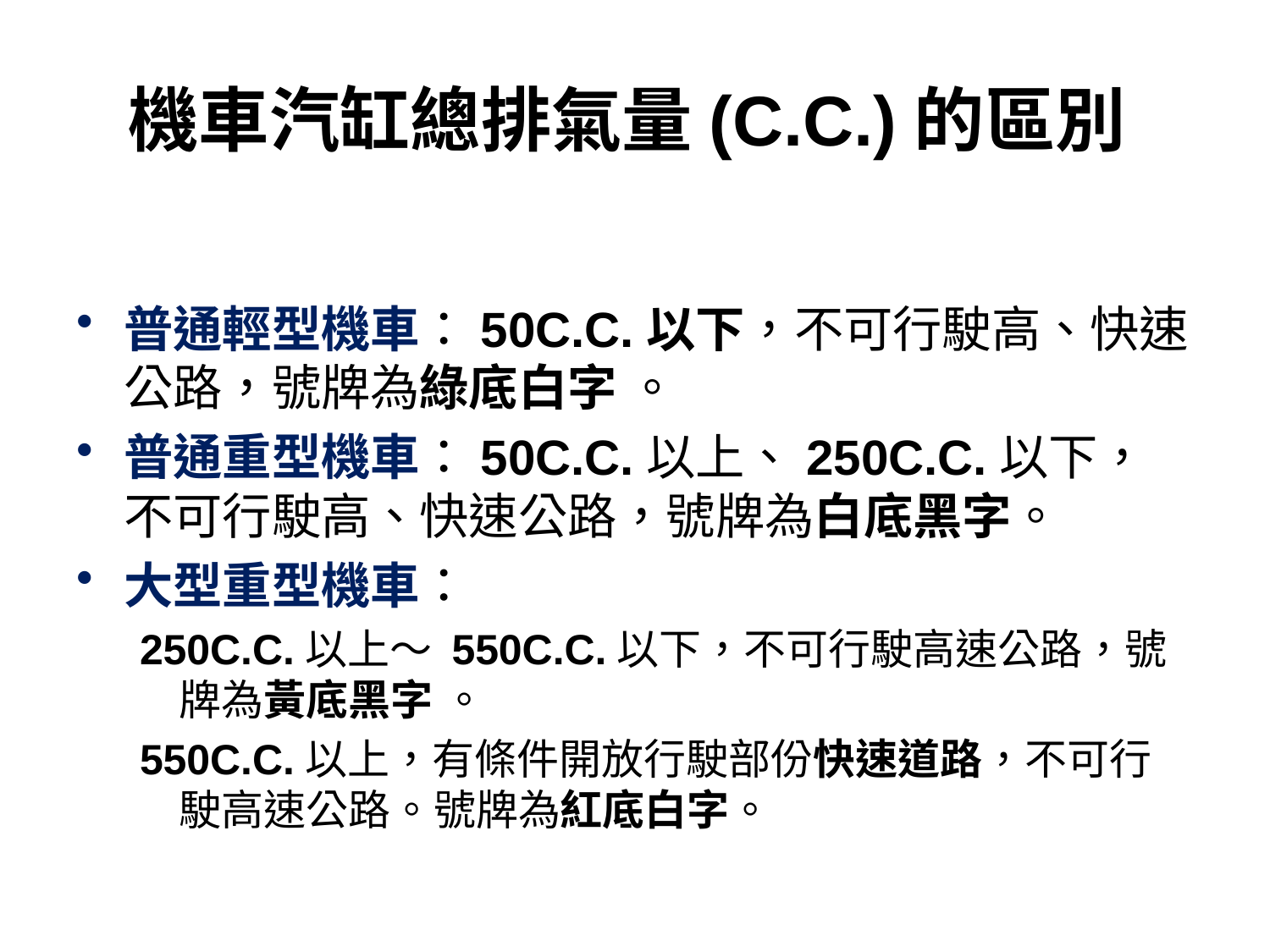

# 機車汽缸總排氣量(C.C.)的區別

普通輕型機車：50C.C.以下，不可行駛高、快速公路，號牌為綠底白字 。
普通重型機車：50C.C.以上、250C.C.以下，不可行駛高、快速公路，號牌為白底黑字。
大型重型機車：
250C.C.以上～ 550C.C.以下，不可行駛高速公路，號牌為黃底黑字 。
550C.C.以上，有條件開放行駛部份快速道路，不可行駛高速公路。號牌為紅底白字。